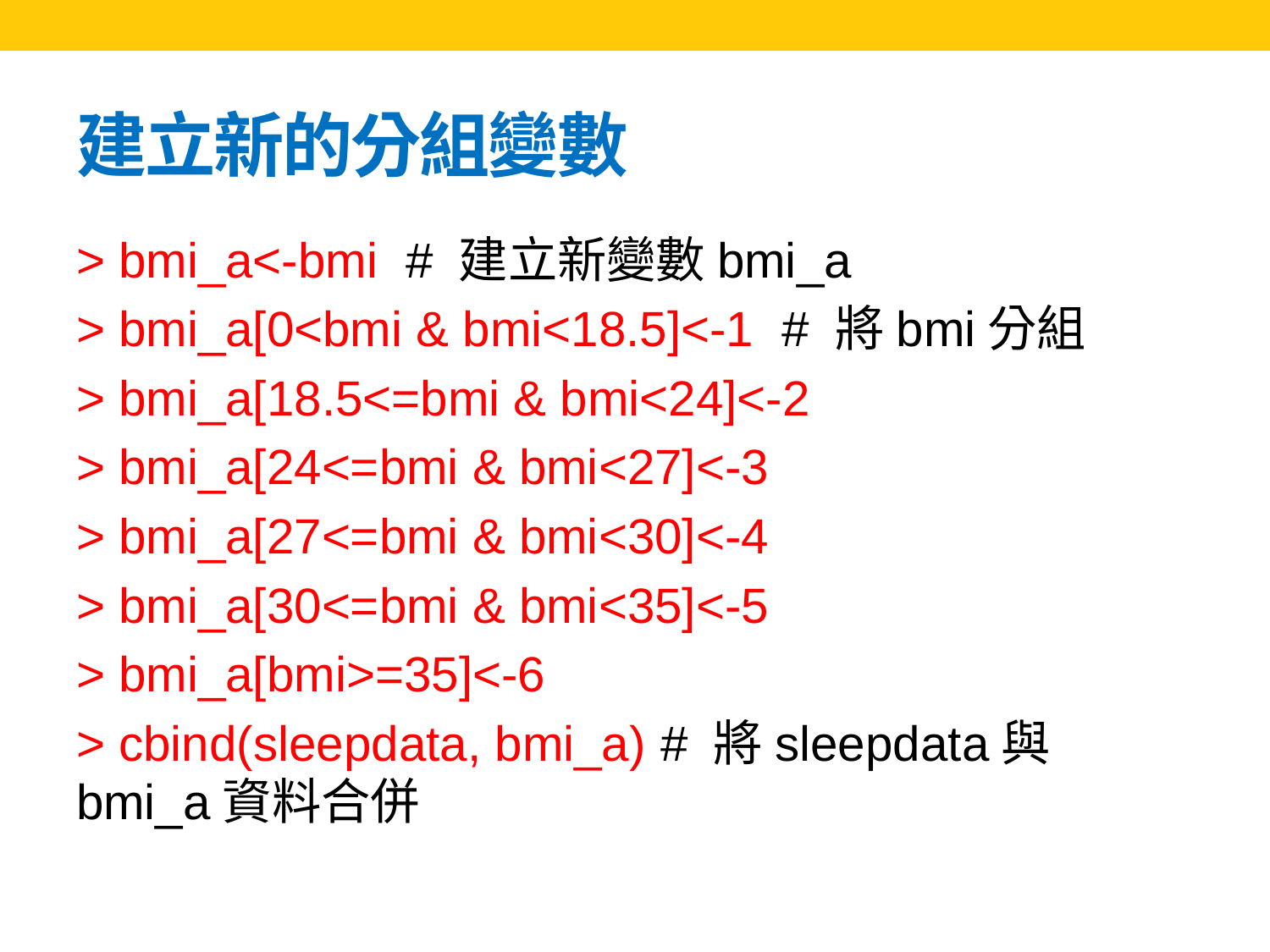

# 建立新的分組變數
> bmi_a<-bmi  # 建立新變數bmi_a
> bmi_a[0<bmi & bmi<18.5]<-1  # 將bmi分組
> bmi_a[18.5<=bmi & bmi<24]<-2
> bmi_a[24<=bmi & bmi<27]<-3
> bmi_a[27<=bmi & bmi<30]<-4
> bmi_a[30<=bmi & bmi<35]<-5
> bmi_a[bmi>=35]<-6
> cbind(sleepdata, bmi_a) # 將sleepdata與bmi_a資料合併